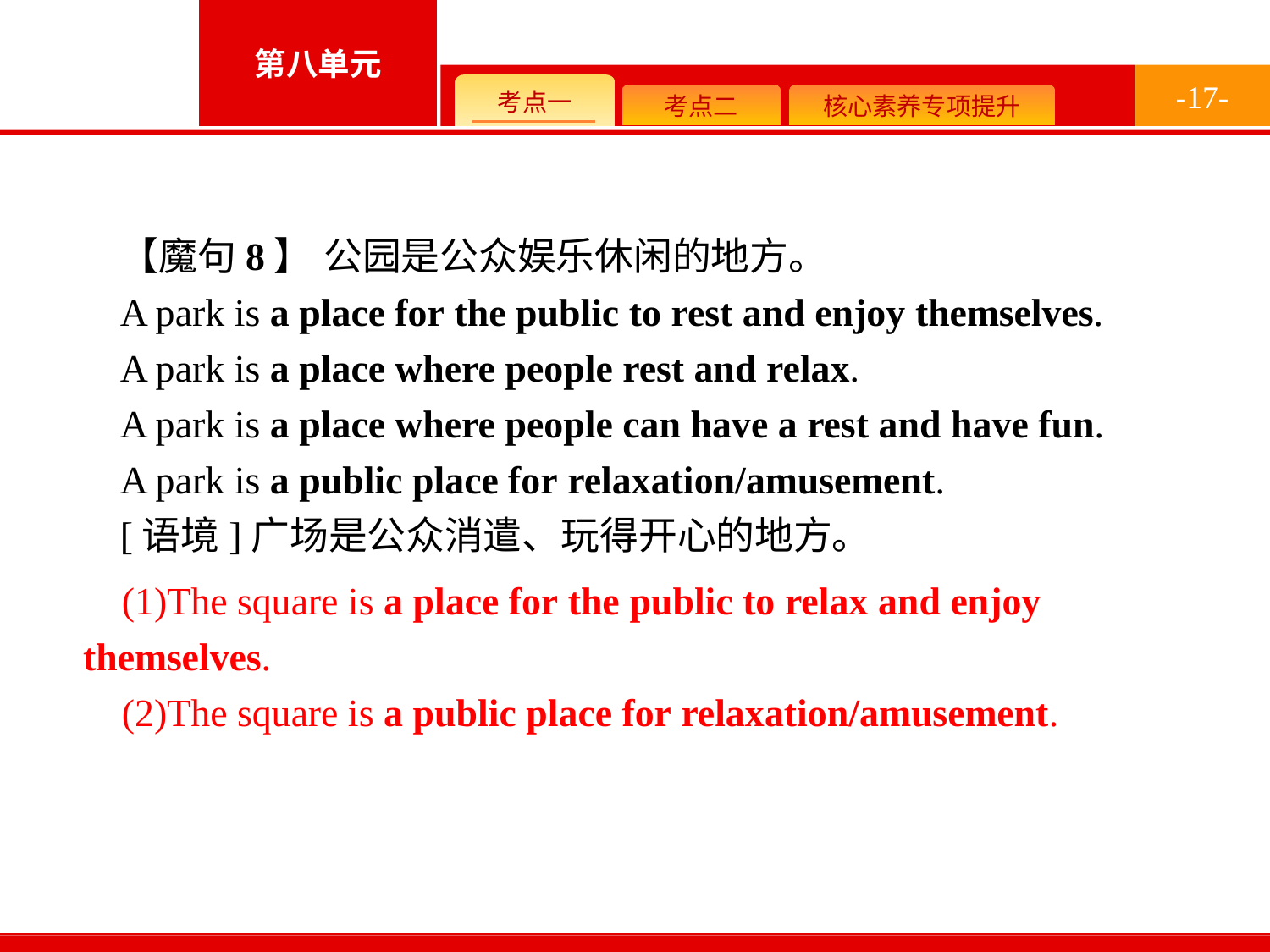

-17-
【魔句8】 公园是公众娱乐休闲的地方。
A park is a place for the public to rest and enjoy themselves.
A park is a place where people rest and relax.
A park is a place where people can have a rest and have fun.
A park is a public place for relaxation/amusement.
[语境]广场是公众消遣、玩得开心的地方。
(1)The square is a place for the public to relax and enjoy themselves.
(2)The square is a public place for relaxation/amusement.